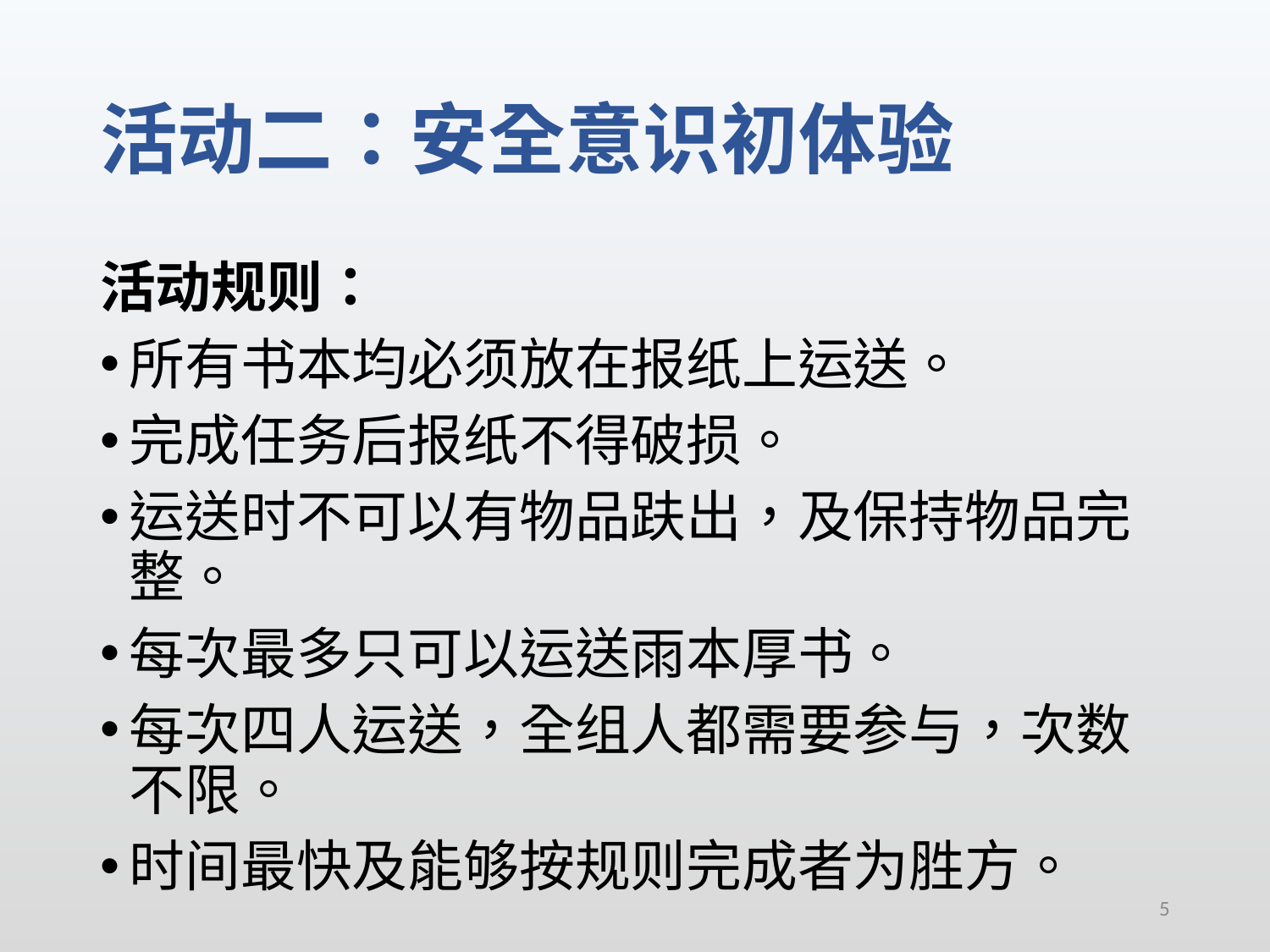

# 活动二：安全意识初体验
活动规则：
所有书本均必须放在报纸上运送。
完成任务后报纸不得破损。
运送时不可以有物品趺出，及保持物品完整。
每次最多只可以运送雨本厚书。
每次四人运送，全组人都需要参与，次数不限。
时间最快及能够按规则完成者为胜方。

5